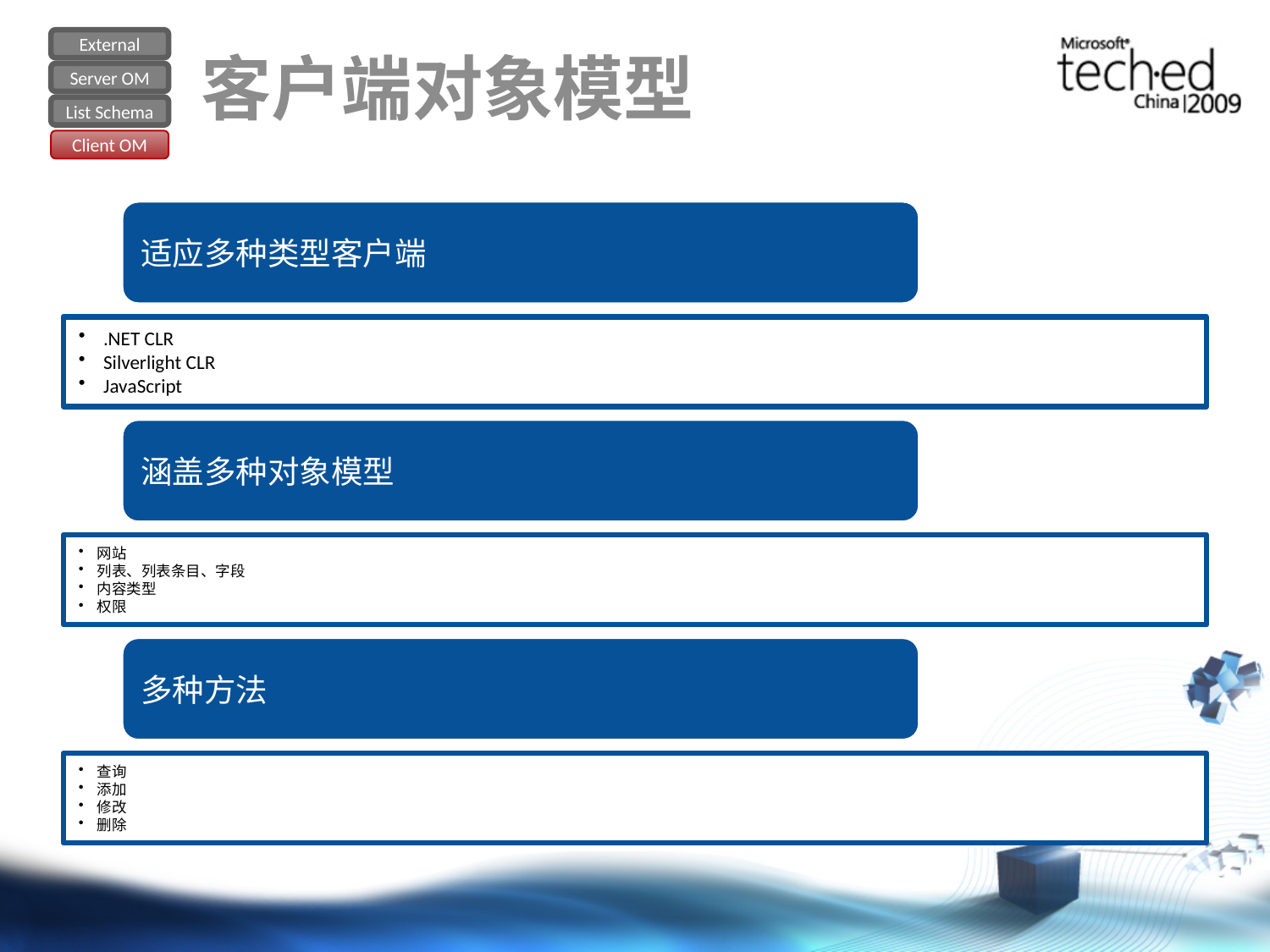

External
Server OM
List Schema
Client OM
# 客户端对象模型
适应多种类型客户端
.NET CLR
涵盖多种对象模型
Silverlight CLR
JavaScript
网站
内容类型
列表、列表条目、字段
权限
多种方法
查询
添加
修改
删除